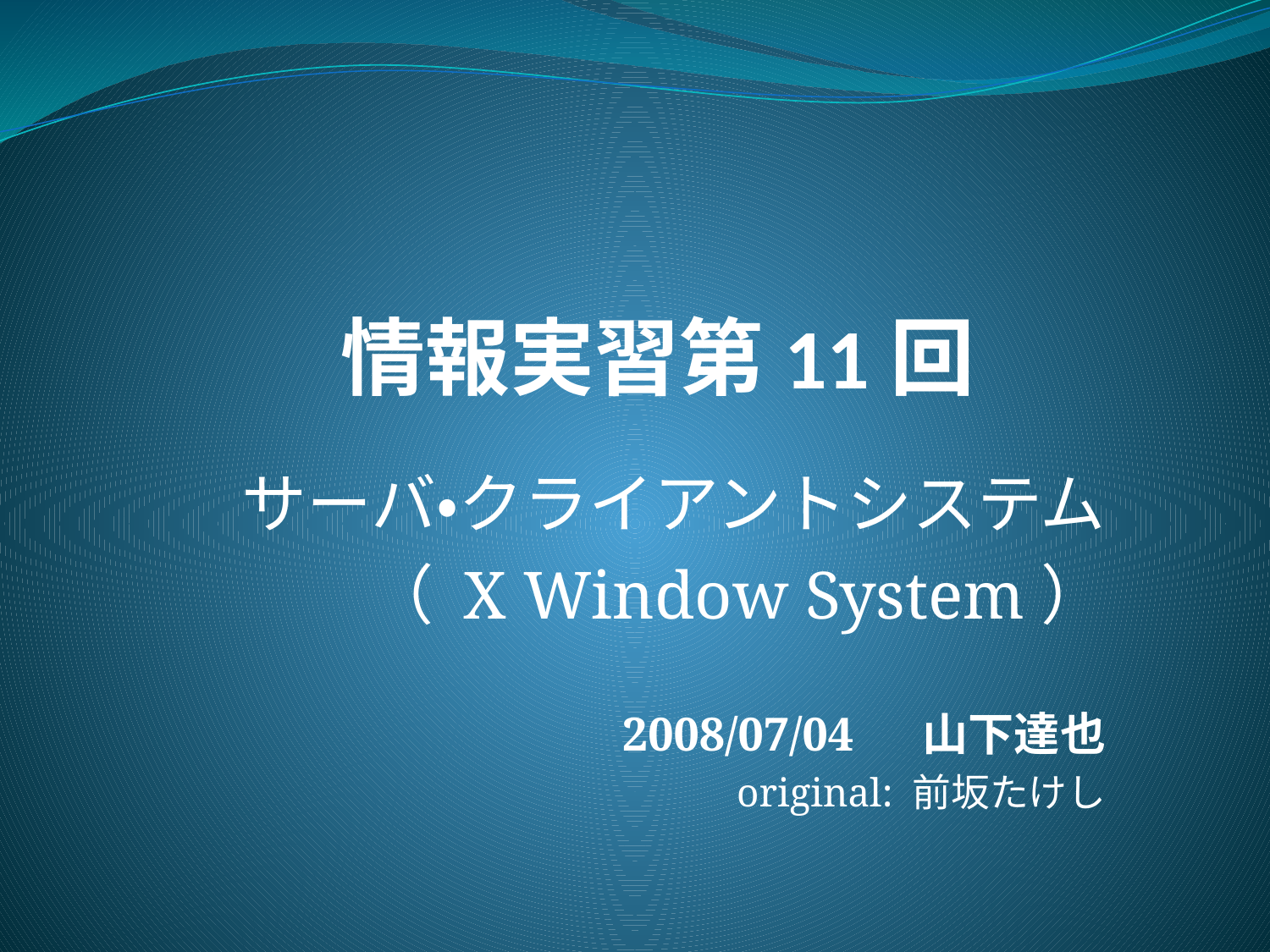

# 情報実習第11回
サーバ・クライアントシステム
（ X Window System）

2008/07/04 　山下達也
       original: 前坂たけし